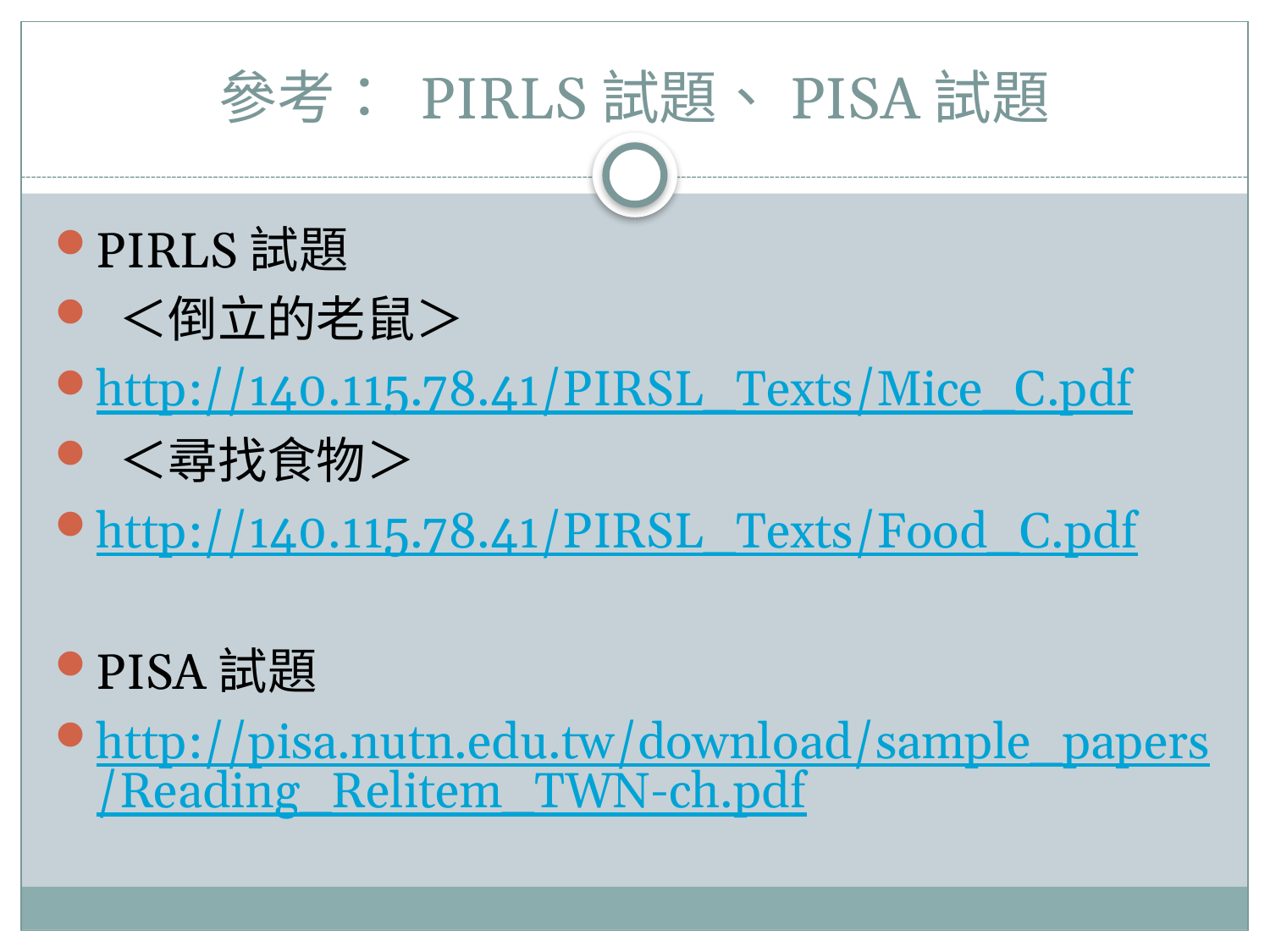

# 參考： PIRLS試題、PISA試題
PIRLS試題
 ＜倒立的老鼠＞
http://140.115.78.41/PIRSL_Texts/Mice_C.pdf
 ＜尋找食物＞
http://140.115.78.41/PIRSL_Texts/Food_C.pdf

PISA試題
http://pisa.nutn.edu.tw/download/sample_papers/Reading_Relitem_TWN-ch.pdf